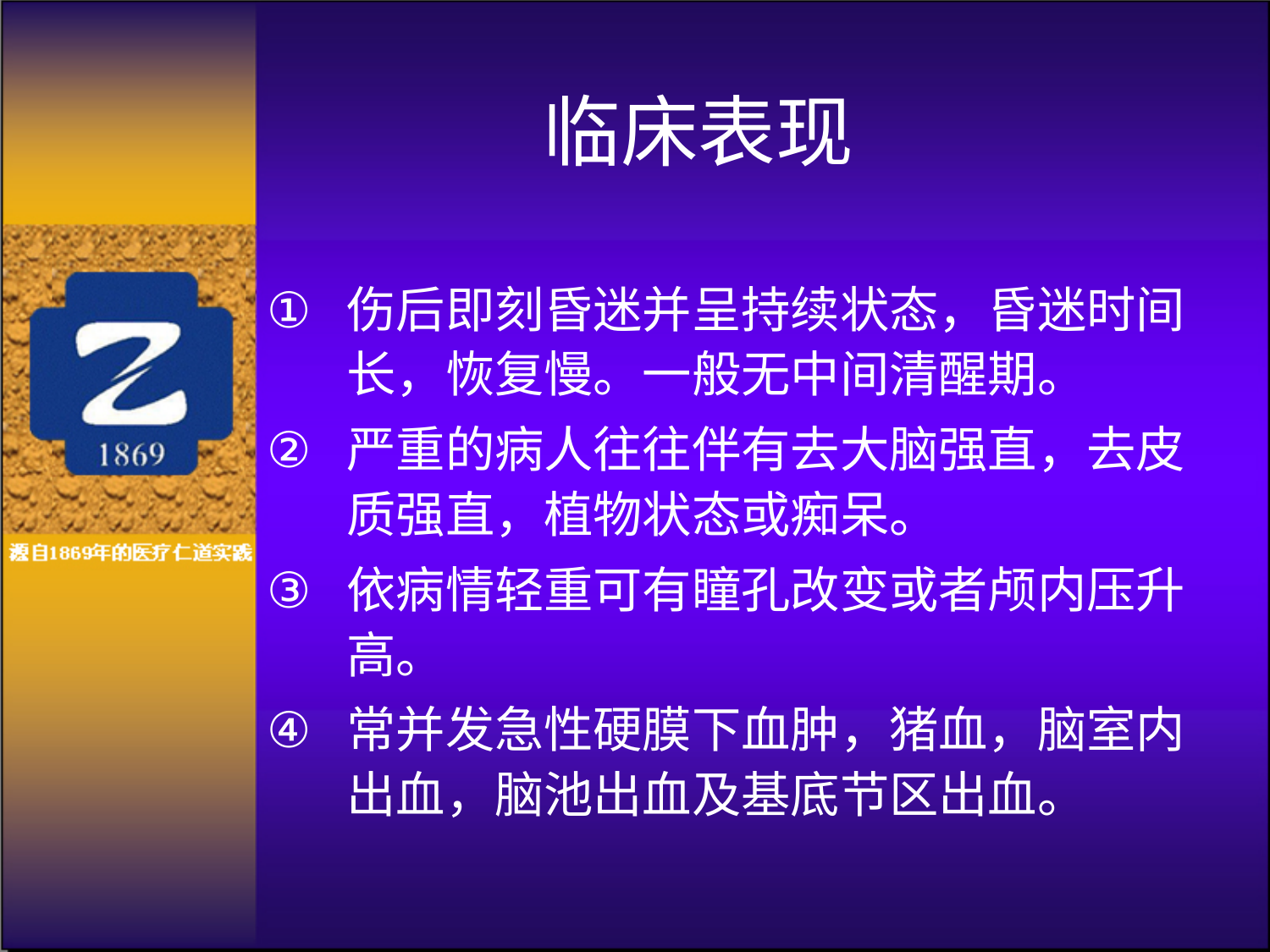

# 临床表现
伤后即刻昏迷并呈持续状态，昏迷时间长，恢复慢。一般无中间清醒期。
严重的病人往往伴有去大脑强直，去皮质强直，植物状态或痴呆。
依病情轻重可有瞳孔改变或者颅内压升高。
常并发急性硬膜下血肿，猪血，脑室内出血，脑池出血及基底节区出血。